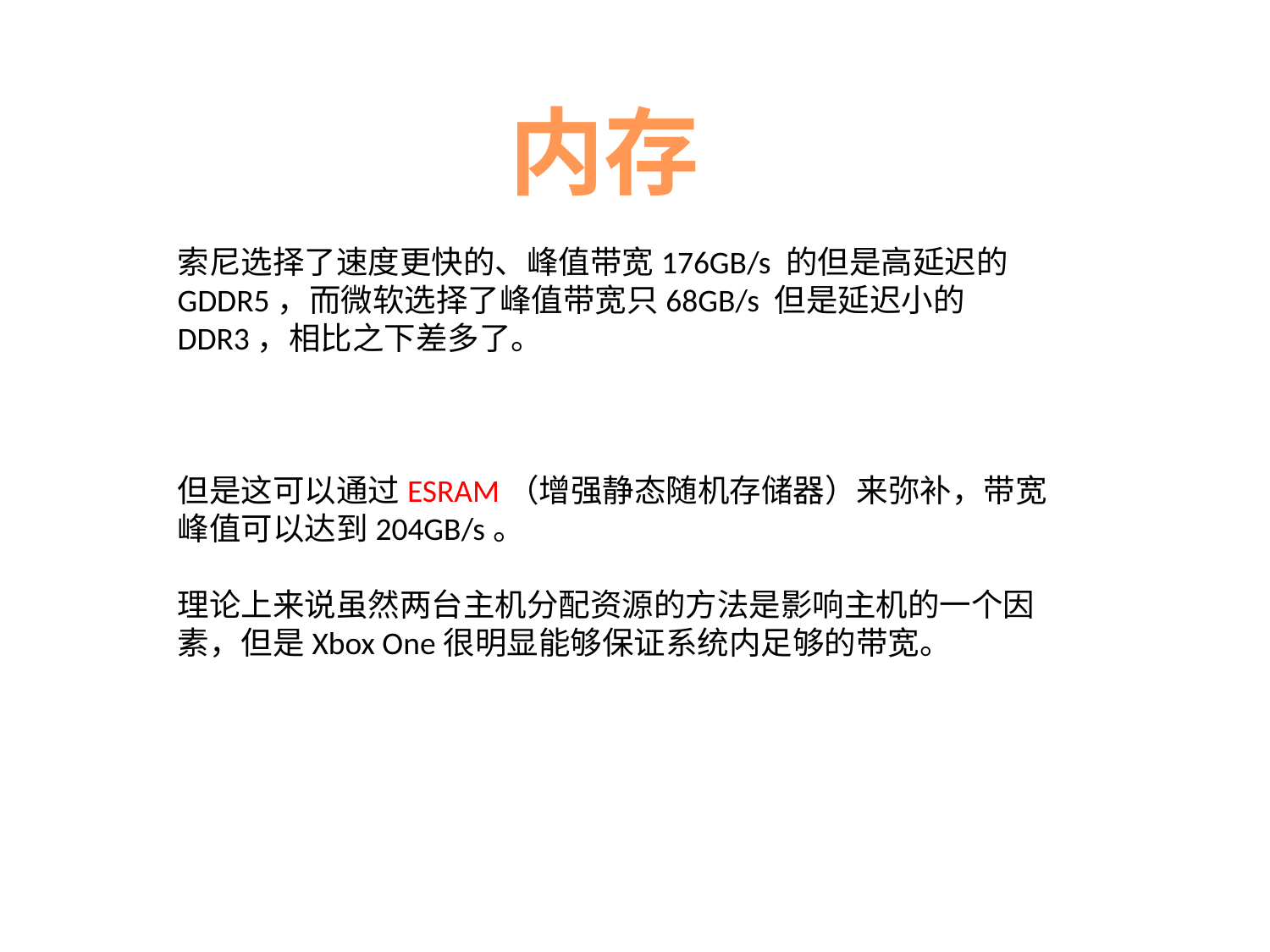

内存
索尼选择了速度更快的、峰值带宽176GB/s 的但是高延迟的GDDR5，而微软选择了峰值带宽只68GB/s 但是延迟小的DDR3，相比之下差多了。

但是这可以通过ESRAM（增强静态随机存储器）来弥补，带宽峰值可以达到204GB/s。

理论上来说虽然两台主机分配资源的方法是影响主机的一个因素，但是Xbox One很明显能够保证系统内足够的带宽。